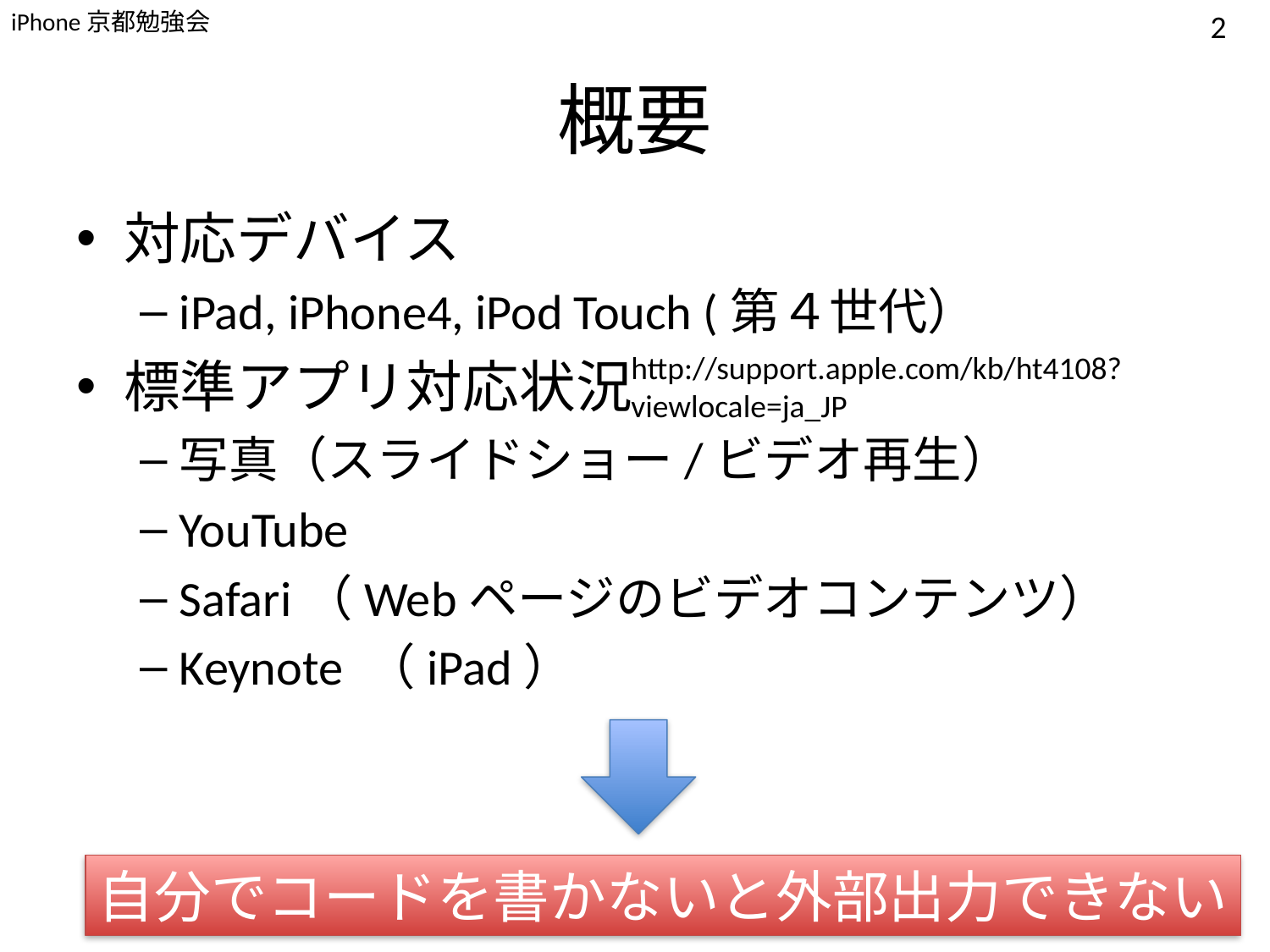

2
# 概要
対応デバイス
iPad, iPhone4, iPod Touch (第４世代）
標準アプリ対応状況
写真（スライドショー/ビデオ再生）
YouTube
Safari（Webページのビデオコンテンツ）
Keynote （iPad）
http://support.apple.com/kb/ht4108?viewlocale=ja_JP

自分でコードを書かないと外部出力できない